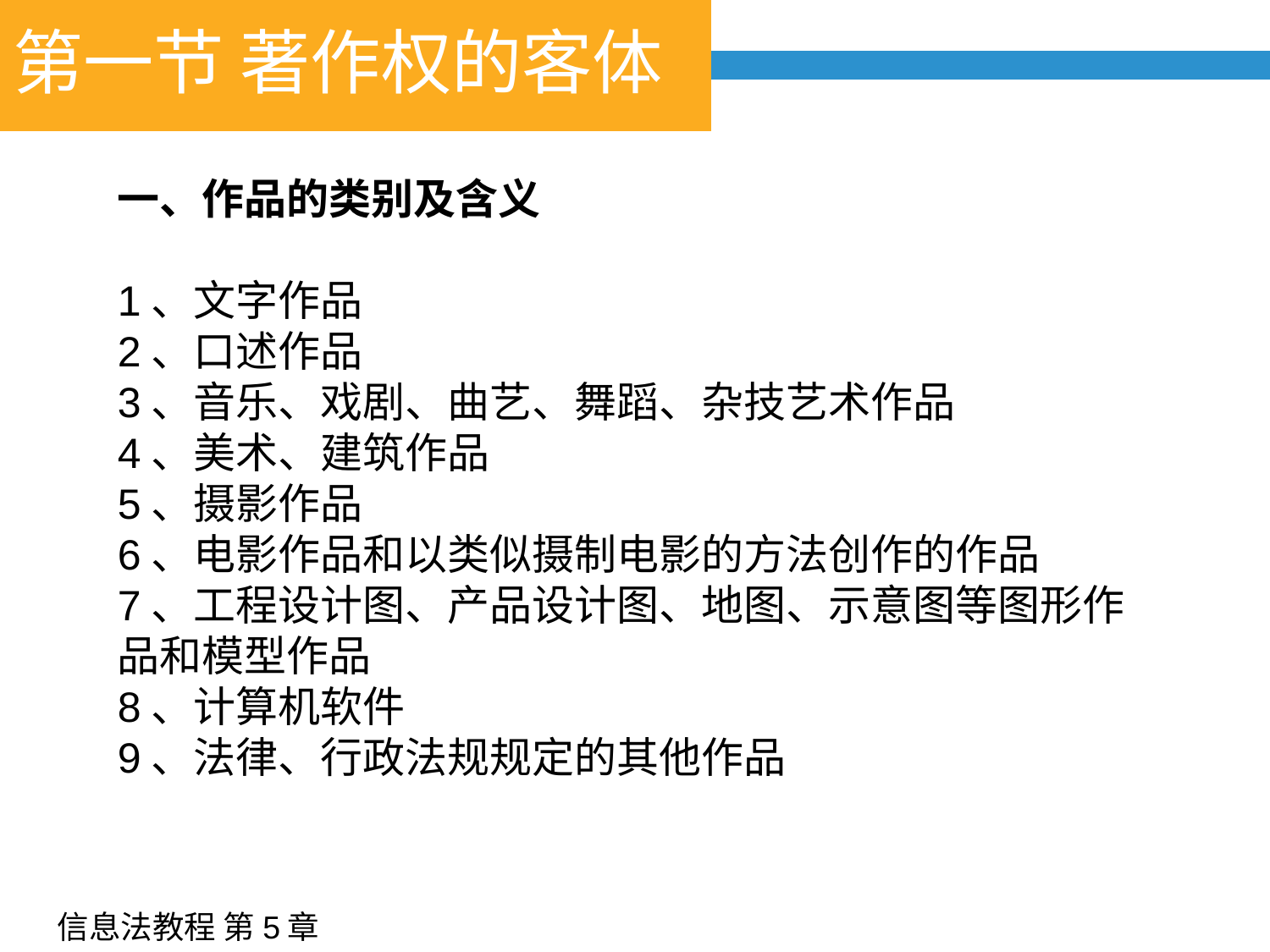

# 第一节 著作权的客体
一、作品的类别及含义

1、文字作品
2、口述作品
3、音乐、戏剧、曲艺、舞蹈、杂技艺术作品
4、美术、建筑作品
5、摄影作品
6、电影作品和以类似摄制电影的方法创作的作品
7、工程设计图、产品设计图、地图、示意图等图形作品和模型作品
8、计算机软件
9、法律、行政法规规定的其他作品

信息法教程 第5章